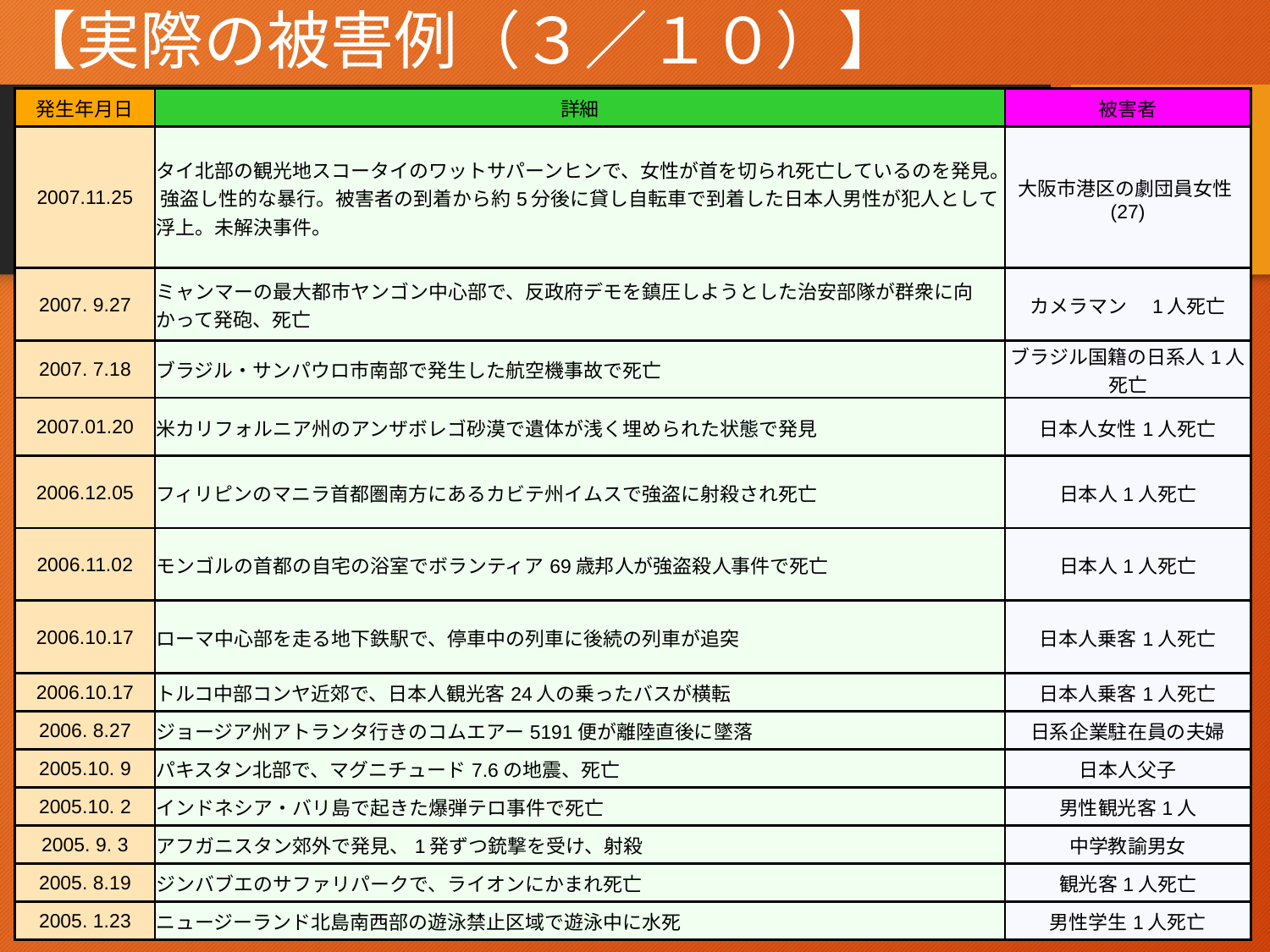

# 【実際の被害例（３／１０）】
| 発生年月日 | 詳細 | 被害者 |
| --- | --- | --- |
| 2007.11.25 | タイ北部の観光地スコータイのワットサパーンヒンで、女性が首を切られ死亡しているのを発見。 強盗し性的な暴行。被害者の到着から約5分後に貸し自転車で到着した日本人男性が犯人として浮上。未解決事件。 | 大阪市港区の劇団員女性(27) |
| 2007. 9.27 | ミャンマーの最大都市ヤンゴン中心部で、反政府デモを鎮圧しようとした治安部隊が群衆に向かって発砲、死亡 | カメラマン　1人死亡 |
| 2007. 7.18 | ブラジル・サンパウロ市南部で発生した航空機事故で死亡 | ブラジル国籍の日系人1人死亡 |
| 2007.01.20 | 米カリフォルニア州のアンザボレゴ砂漠で遺体が浅く埋められた状態で発見 | 日本人女性1人死亡 |
| 2006.12.05 | フィリピンのマニラ首都圏南方にあるカビテ州イムスで強盗に射殺され死亡 | 日本人1人死亡 |
| 2006.11.02 | モンゴルの首都の自宅の浴室でボランティア69歳邦人が強盗殺人事件で死亡 | 日本人1人死亡 |
| 2006.10.17 | ローマ中心部を走る地下鉄駅で、停車中の列車に後続の列車が追突 | 日本人乗客1人死亡 |
| 2006.10.17 | トルコ中部コンヤ近郊で、日本人観光客24人の乗ったバスが横転 | 日本人乗客1人死亡 |
| 2006. 8.27 | ジョージア州アトランタ行きのコムエアー5191便が離陸直後に墜落 | 日系企業駐在員の夫婦 |
| 2005.10. 9 | パキスタン北部で、マグニチュード7.6の地震、死亡 | 日本人父子 |
| 2005.10. 2 | インドネシア・バリ島で起きた爆弾テロ事件で死亡 | 男性観光客1人 |
| 2005. 9. 3 | アフガニスタン郊外で発見、1発ずつ銃撃を受け、射殺 | 中学教諭男女 |
| 2005. 8.19 | ジンバブエのサファリパークで、ライオンにかまれ死亡 | 観光客1人死亡 |
| 2005. 1.23 | ニュージーランド北島南西部の遊泳禁止区域で遊泳中に水死 | 男性学生1人死亡 |
10